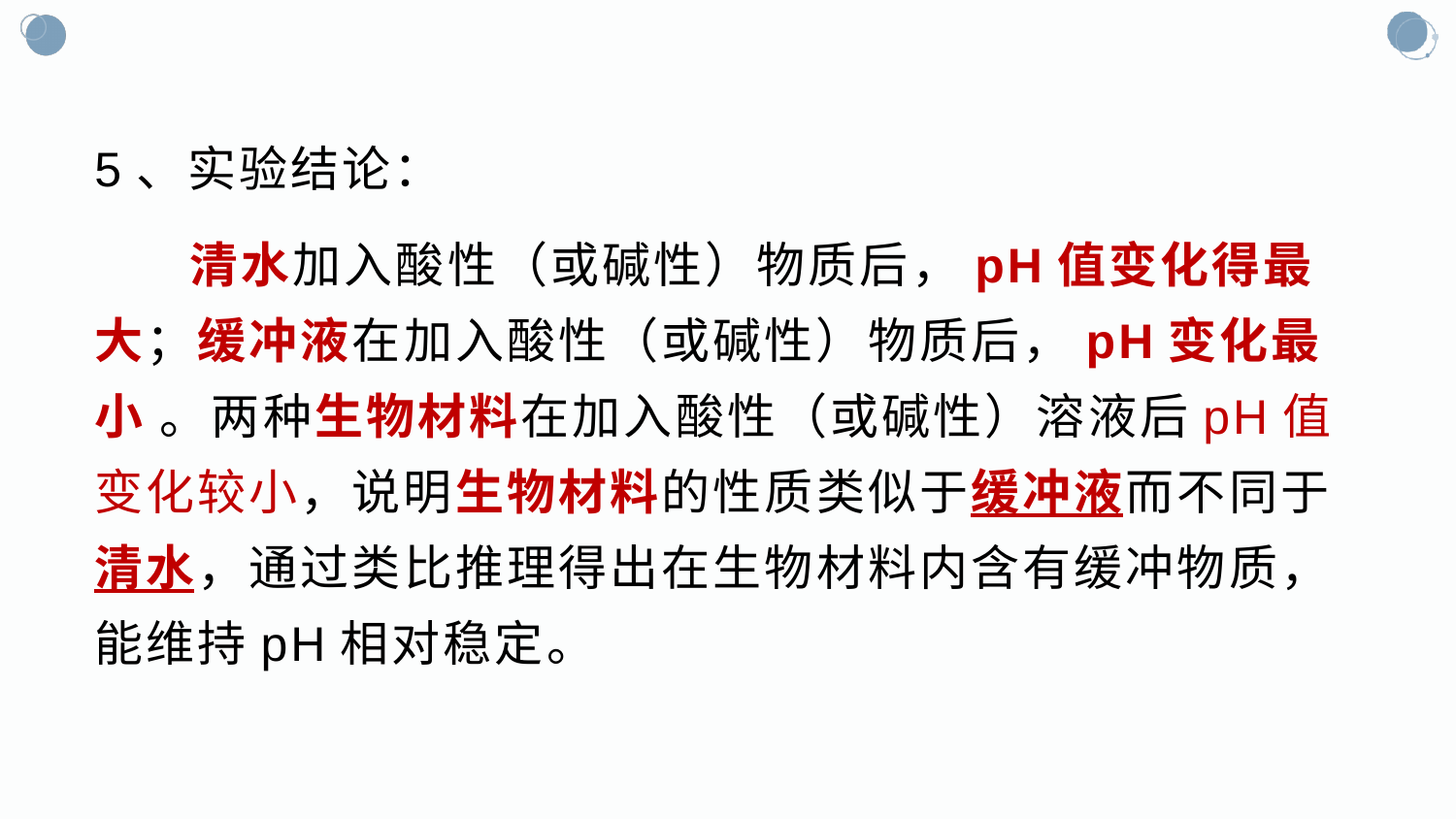

5、实验结论：
      清水加入酸性（或碱性）物质后，pH值变化得最大；缓冲液在加入酸性（或碱性）物质后，pH变化最小 。两种生物材料在加入酸性（或碱性）溶液后pH值变化较小，说明生物材料的性质类似于缓冲液而不同于清水，通过类比推理得出在生物材料内含有缓冲物质，能维持pH相对稳定。